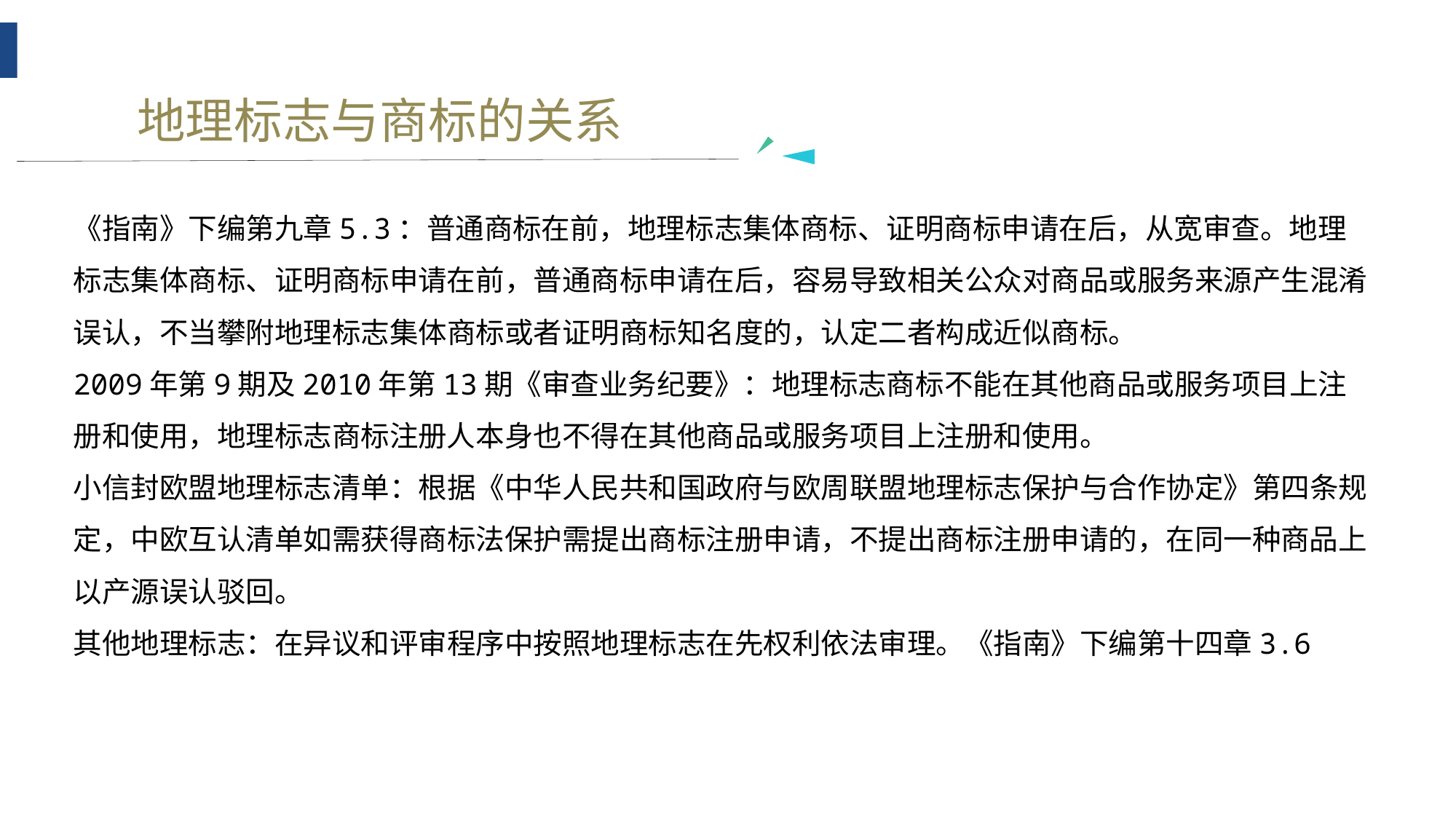

地理标志与商标的关系

《指南》下编第九章5.3：普通商标在前，地理标志集体商标、证明商标申请在后，从宽审查。地理标志集体商标、证明商标申请在前，普通商标申请在后，容易导致相关公众对商品或服务来源产生混淆误认，不当攀附地理标志集体商标或者证明商标知名度的，认定二者构成近似商标。
2009年第9期及2010年第13期《审查业务纪要》：地理标志商标不能在其他商品或服务项目上注册和使用，地理标志商标注册人本身也不得在其他商品或服务项目上注册和使用。
小信封欧盟地理标志清单：根据《中华人民共和国政府与欧周联盟地理标志保护与合作协定》第四条规定，中欧互认清单如需获得商标法保护需提出商标注册申请，不提出商标注册申请的，在同一种商品上以产源误认驳回。
其他地理标志：在异议和评审程序中按照地理标志在先权利依法审理。《指南》下编第十四章3.6